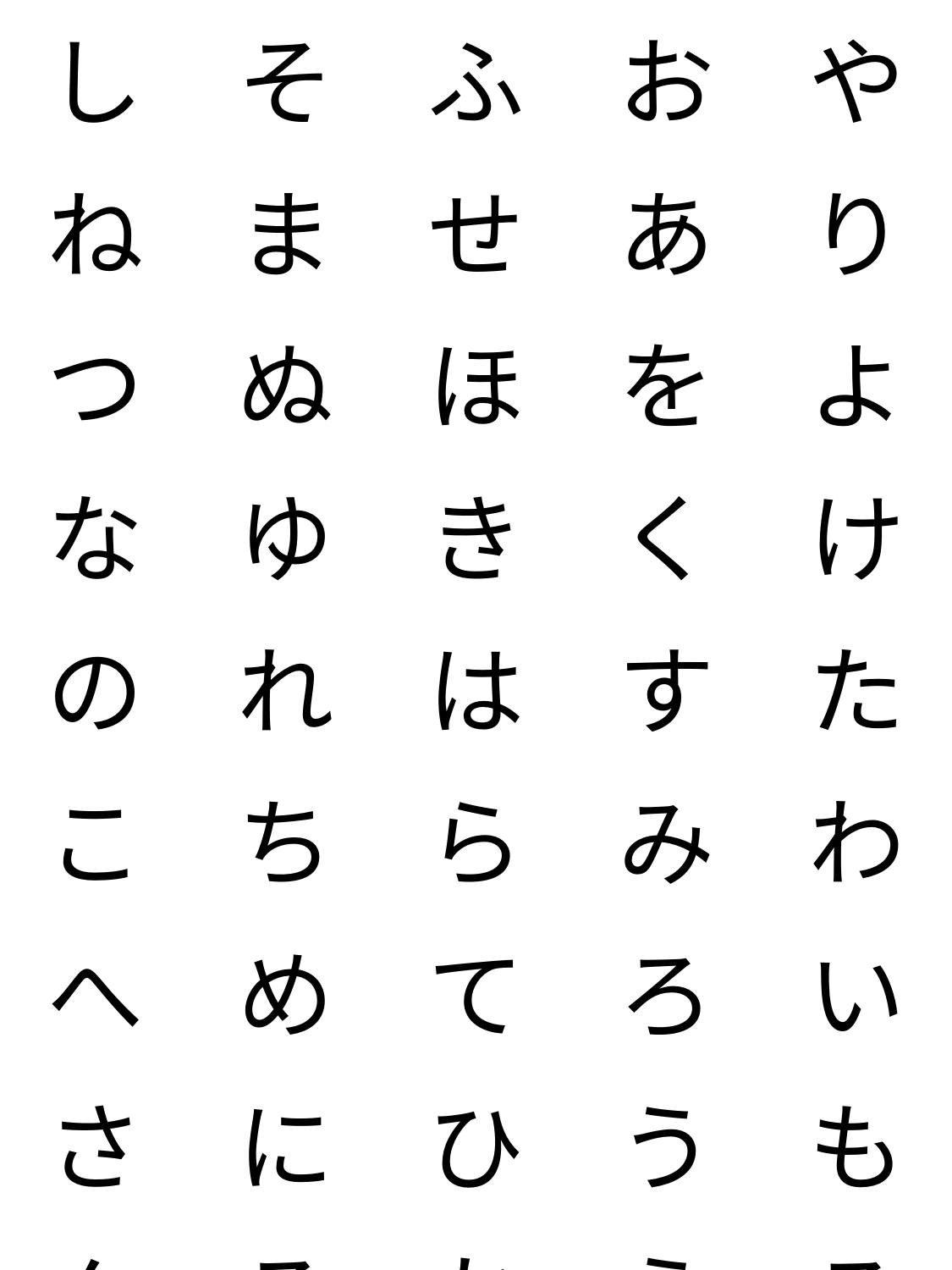

| し | そ | ふ | お | や |
| --- | --- | --- | --- | --- |
| ね | ま | せ | あ | り |
| つ | ぬ | ほ | を | よ |
| な | ゆ | き | く | け |
| の | れ | は | す | た |
| こ | ち | ら | み | わ |
| へ | め | て | ろ | い |
| さ | に | ひ | う | も |
| ん | る | か | え | ろ |